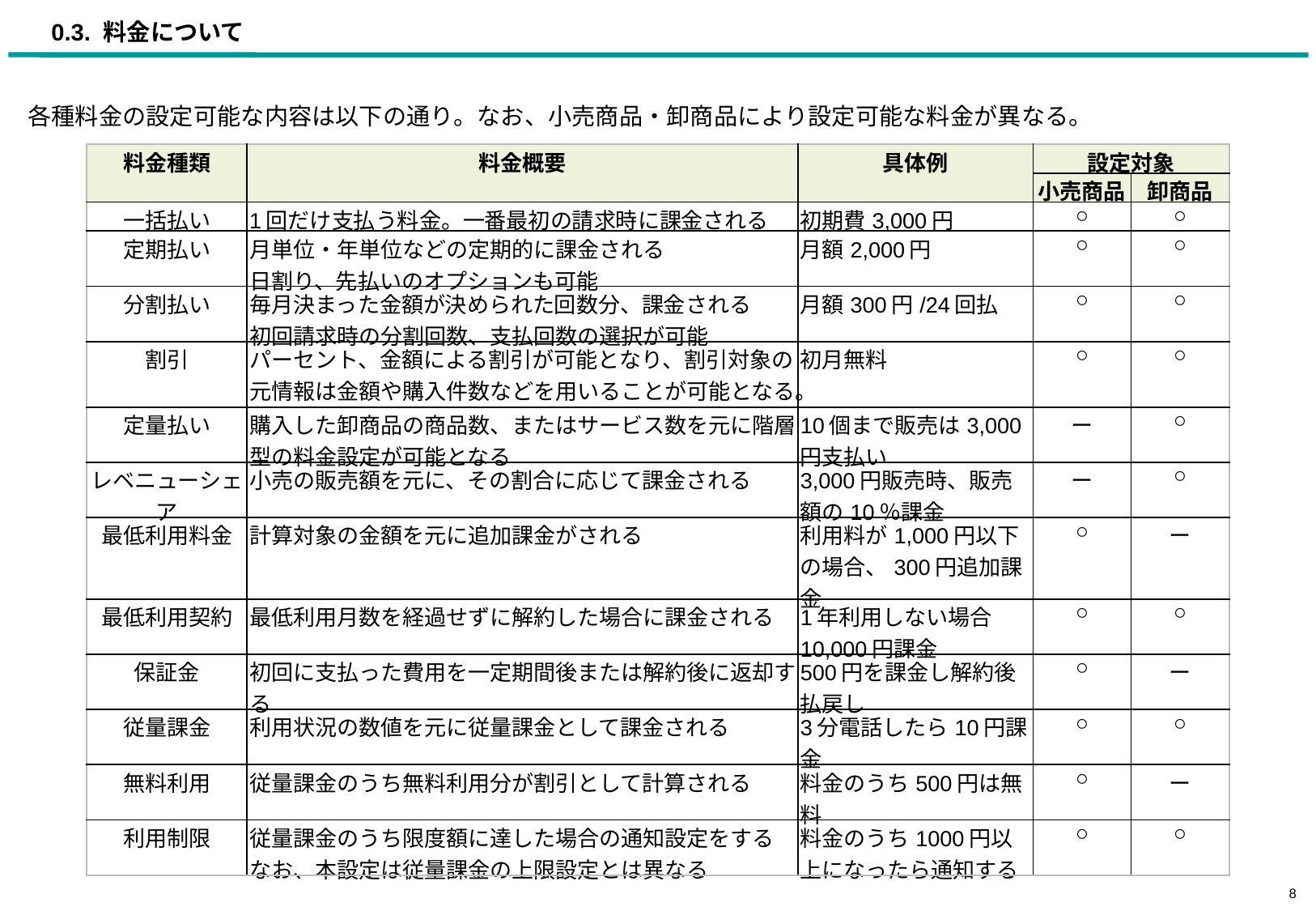

# 0.3. 料金について
各種料金の設定可能な内容は以下の通り。なお、小売商品・卸商品により設定可能な料金が異なる。
| 料金種類 | 料金概要 | 具体例 | 設定対象 |  |
| --- | --- | --- | --- | --- |
|  |  |  | 小売商品 | 卸商品 |
| 一括払い | 1回だけ支払う料金。一番最初の請求時に課金される | 初期費3,000円 | ○ | ○ |
| 定期払い | 月単位・年単位などの定期的に課金される 日割り、先払いのオプションも可能 | 月額2,000円 | ○ | ○ |
| 分割払い | 毎月決まった金額が決められた回数分、課金される 初回請求時の分割回数、支払回数の選択が可能 | 月額300円/24回払 | ○ | ○ |
| 割引 | パーセント、金額による割引が可能となり、割引対象の元情報は金額や購入件数などを用いることが可能となる。 | 初月無料 | ○ | ○ |
| 定量払い | 購入した卸商品の商品数、またはサービス数を元に階層型の料金設定が可能となる | 10個まで販売は3,000円支払い | ー | ○ |
| レベニューシェア | 小売の販売額を元に、その割合に応じて課金される | 3,000円販売時、販売額の10％課金 | ー | ○ |
| 最低利用料金 | 計算対象の金額を元に追加課金がされる | 利用料が1,000円以下の場合、300円追加課金 | ○ | ー |
| 最低利用契約 | 最低利用月数を経過せずに解約した場合に課金される | 1年利用しない場合10,000円課金 | ○ | ○ |
| 保証金 | 初回に支払った費用を一定期間後または解約後に返却する | 500円を課金し解約後払戻し | ○ | ー |
| 従量課金 | 利用状況の数値を元に従量課金として課金される | 3分電話したら10円課金 | ○ | ○ |
| 無料利用 | 従量課金のうち無料利用分が割引として計算される | 料金のうち500円は無料 | ○ | ー |
| 利用制限 | 従量課金のうち限度額に達した場合の通知設定をする なお、本設定は従量課金の上限設定とは異なる | 料金のうち1000円以上になったら通知する | ○ | ○ |
8